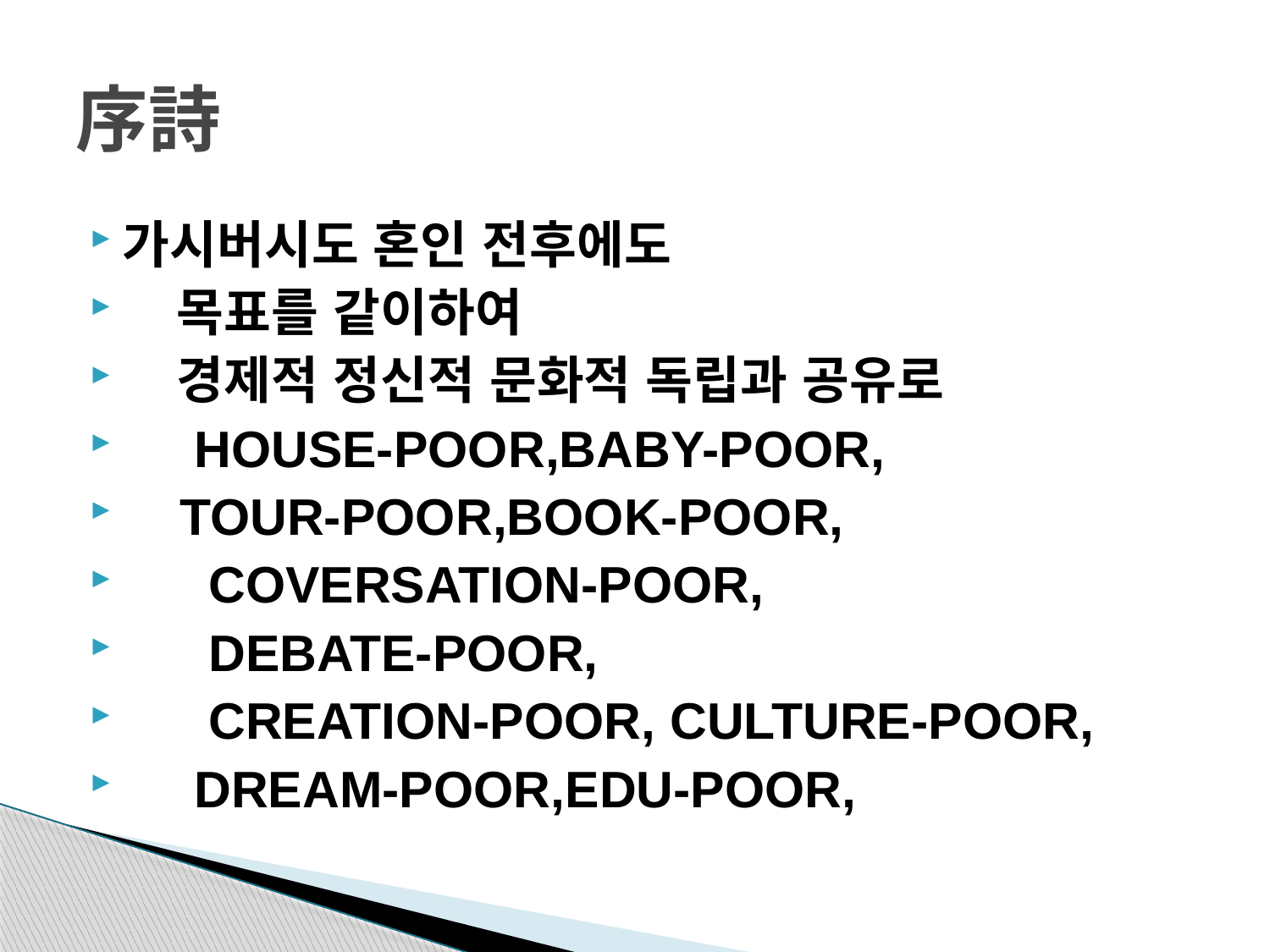

# 序詩
가시버시도 혼인 전후에도
   목표를 같이하여
   경제적 정신적 문화적 독립과 공유로
     HOUSE-POOR,BABY-POOR,
    TOUR-POOR,BOOK-POOR,
      COVERSATION-POOR,
      DEBATE-POOR,
      CREATION-POOR, CULTURE-POOR,
     DREAM-POOR,EDU-POOR,